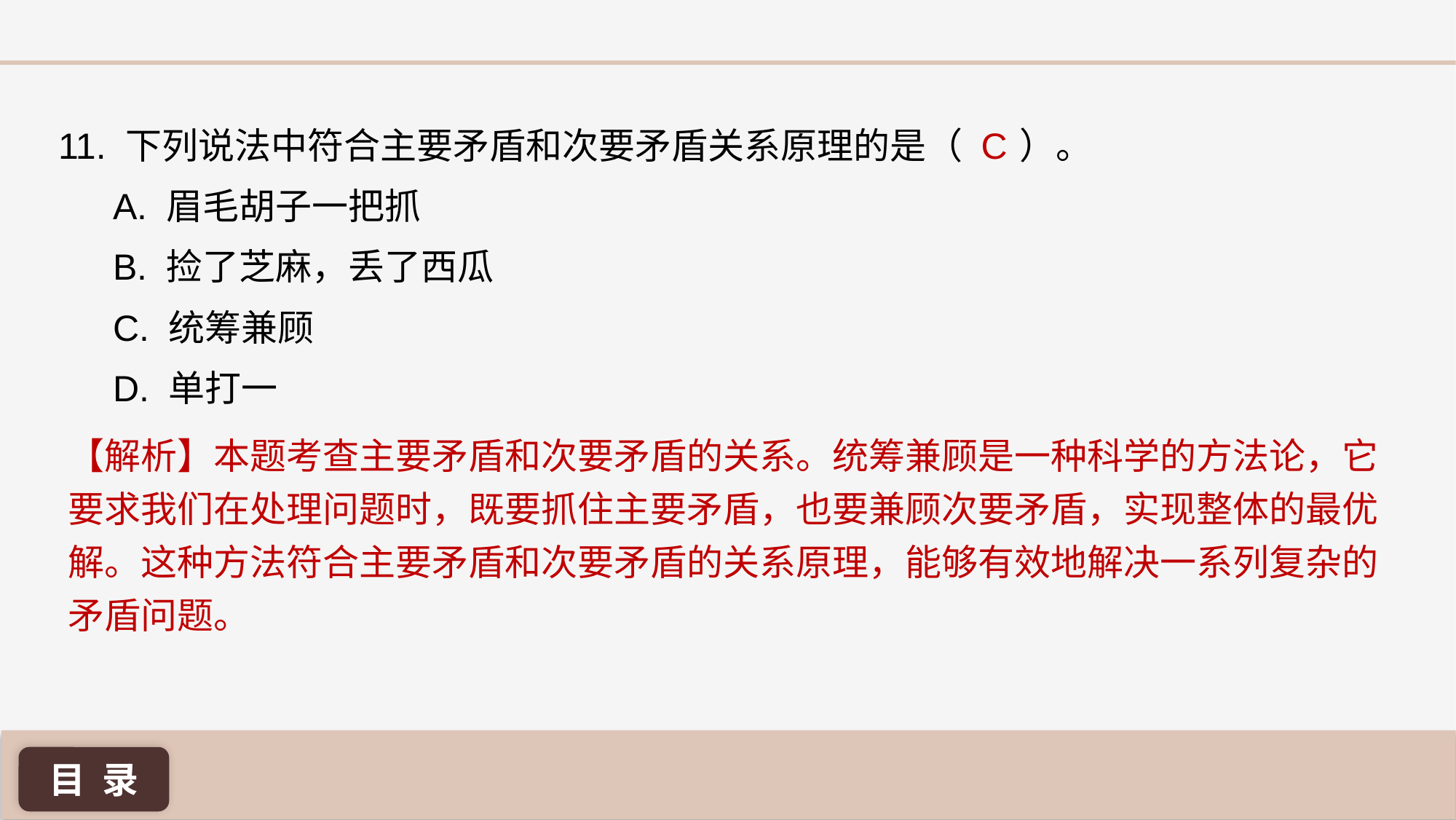

11. 下列说法中符合主要矛盾和次要矛盾关系原理的是（       ）。
A. 眉毛胡子一把抓
B. 捡了芝麻，丢了西瓜
C. 统筹兼顾
D. 单打一
C
【解析】本题考查主要矛盾和次要矛盾的关系。统筹兼顾是一种科学的方法论，它要求我们在处理问题时，既要抓住主要矛盾，也要兼顾次要矛盾，实现整体的最优解。这种方法符合主要矛盾和次要矛盾的关系原理，能够有效地解决一系列复杂的矛盾问题。